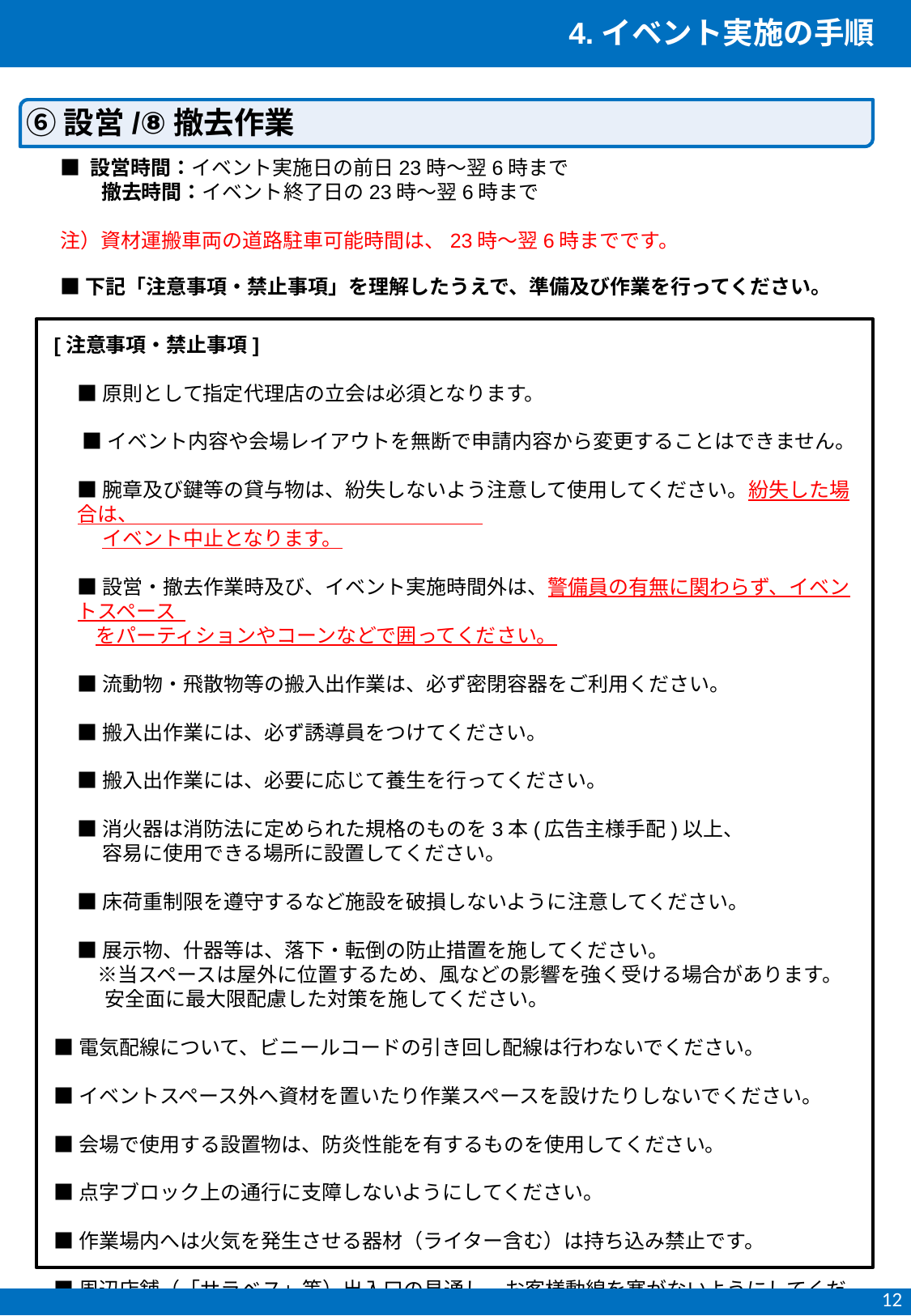

4.イベント実施の手順
⑥設営/⑧撤去作業

■ 設営時間：イベント実施日の前日23時～翌6時まで
　　撤去時間：イベント終了日の23時～翌6時まで

注）資材運搬車両の道路駐車可能時間は、23時～翌6時までです。

■下記「注意事項・禁止事項」を理解したうえで、準備及び作業を行ってください。

[注意事項・禁止事項]

■原則として指定代理店の立会は必須となります。

 ■イベント内容や会場レイアウトを無断で申請内容から変更することはできません。

■腕章及び鍵等の貸与物は、紛失しないよう注意して使用してください。紛失した場合は、
　 イベント中止となります。

■設営・撤去作業時及び、イベント実施時間外は、警備員の有無に関わらず、イベントスペース
   をパーティションやコーンなどで囲ってください。

■流動物・飛散物等の搬入出作業は、必ず密閉容器をご利用ください。

■搬入出作業には、必ず誘導員をつけてください。

■搬入出作業には、必要に応じて養生を行ってください。

■消火器は消防法に定められた規格のものを3本(広告主様手配)以上、
　 容易に使用できる場所に設置してください。

■床荷重制限を遵守するなど施設を破損しないように注意してください。

■展示物、什器等は、落下・転倒の防止措置を施してください。
　※当スペースは屋外に位置するため、風などの影響を強く受ける場合があります。
     安全面に最大限配慮した対策を施してください。

■電気配線について、ビニールコードの引き回し配線は行わないでください。

■イベントスペース外へ資材を置いたり作業スペースを設けたりしないでください。

■会場で使用する設置物は、防炎性能を有するものを使用してください。

■点字ブロック上の通行に支障しないようにしてください。

■作業場内へは火気を発生させる器材（ライター含む）は持ち込み禁止です。

■周辺店舗（「サラベス」等）出入口の見通し、お客様動線を塞がないようにしてください。
12